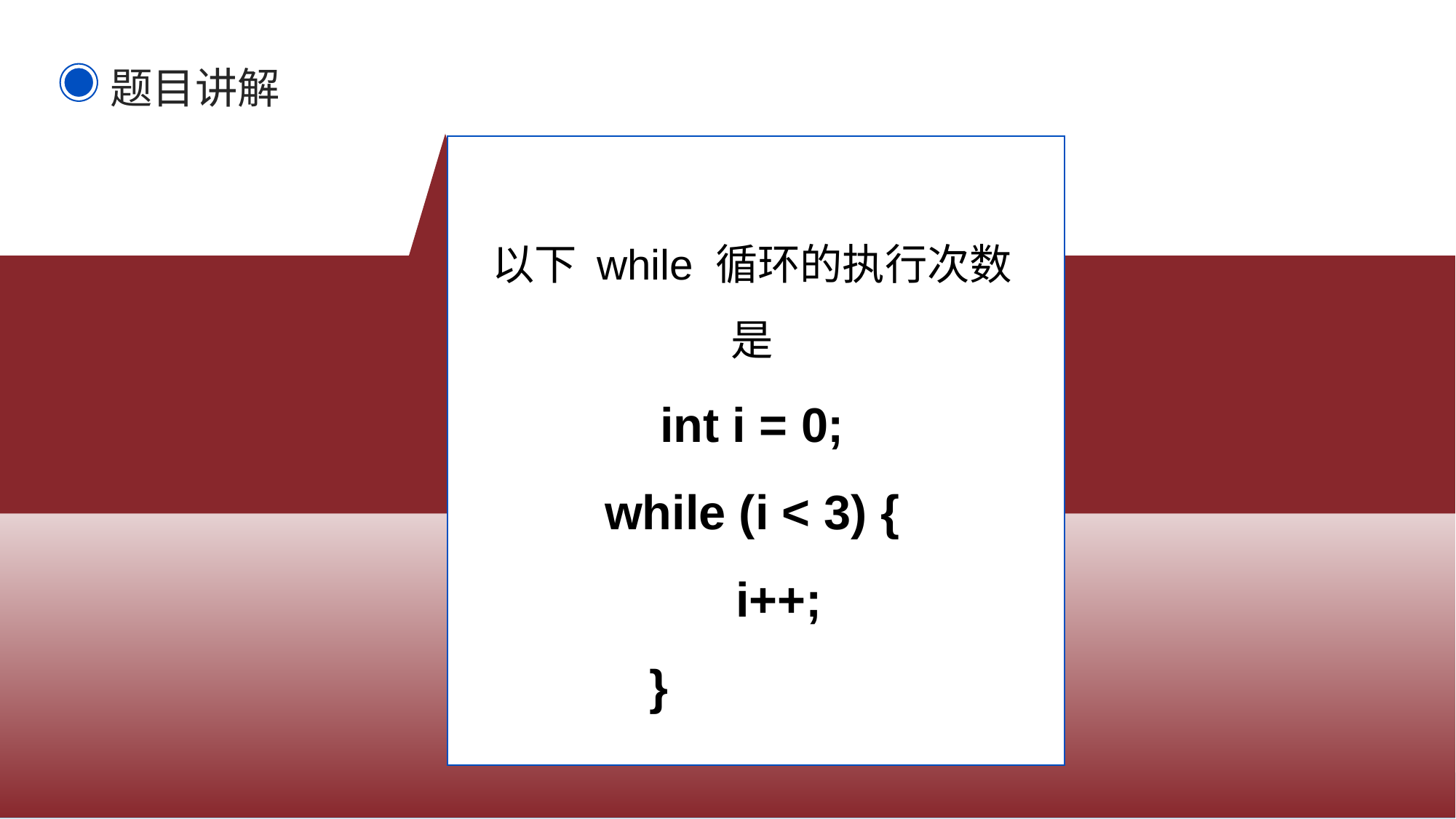

题目讲解

以下 while 循环的执行次数是
int i = 0;
while (i < 3) {
    i++;
	    }